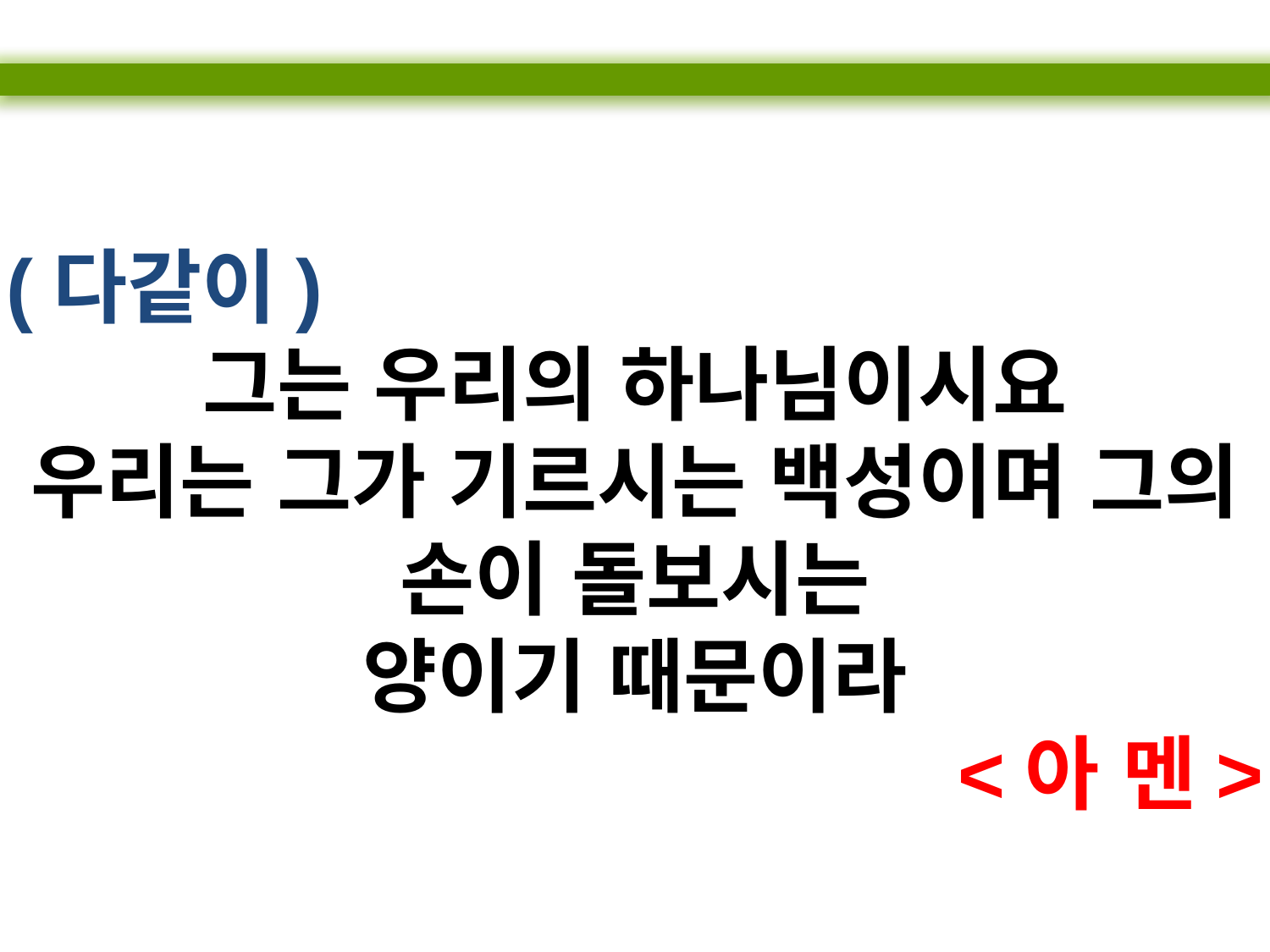

(다같이)
그는 우리의 하나님이시요
우리는 그가 기르시는 백성이며 그의 손이 돌보시는
양이기 때문이라
<아 멘>